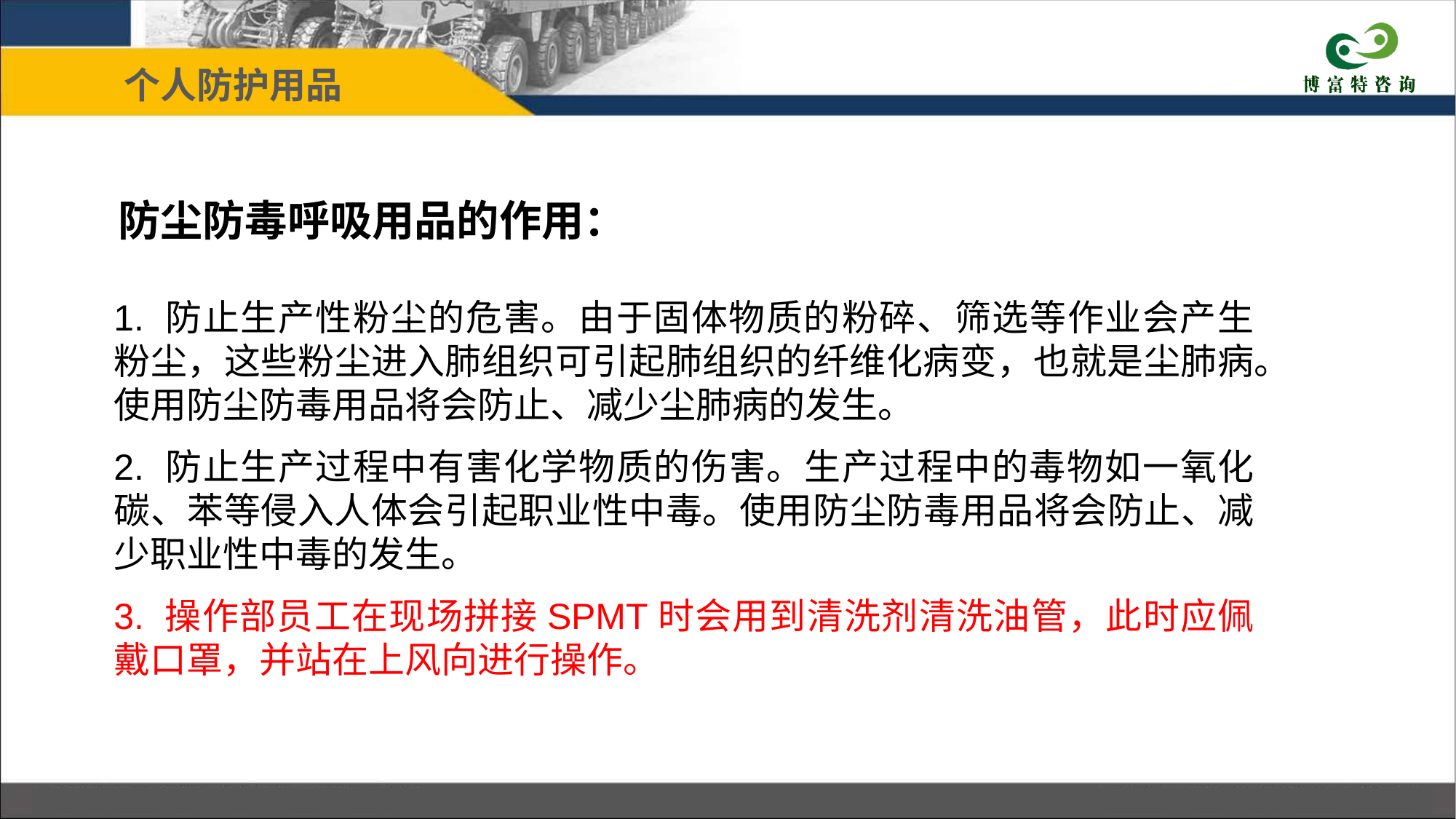

个人防护用品
目   录
防尘防毒呼吸用品的作用：
1. 防止生产性粉尘的危害。由于固体物质的粉碎、筛选等作业会产生粉尘，这些粉尘进入肺组织可引起肺组织的纤维化病变，也就是尘肺病。使用防尘防毒用品将会防止、减少尘肺病的发生。
2. 防止生产过程中有害化学物质的伤害。生产过程中的毒物如一氧化碳、苯等侵入人体会引起职业性中毒。使用防尘防毒用品将会防止、减少职业性中毒的发生。
3. 操作部员工在现场拼接SPMT时会用到清洗剂清洗油管，此时应佩戴口罩，并站在上风向进行操作。